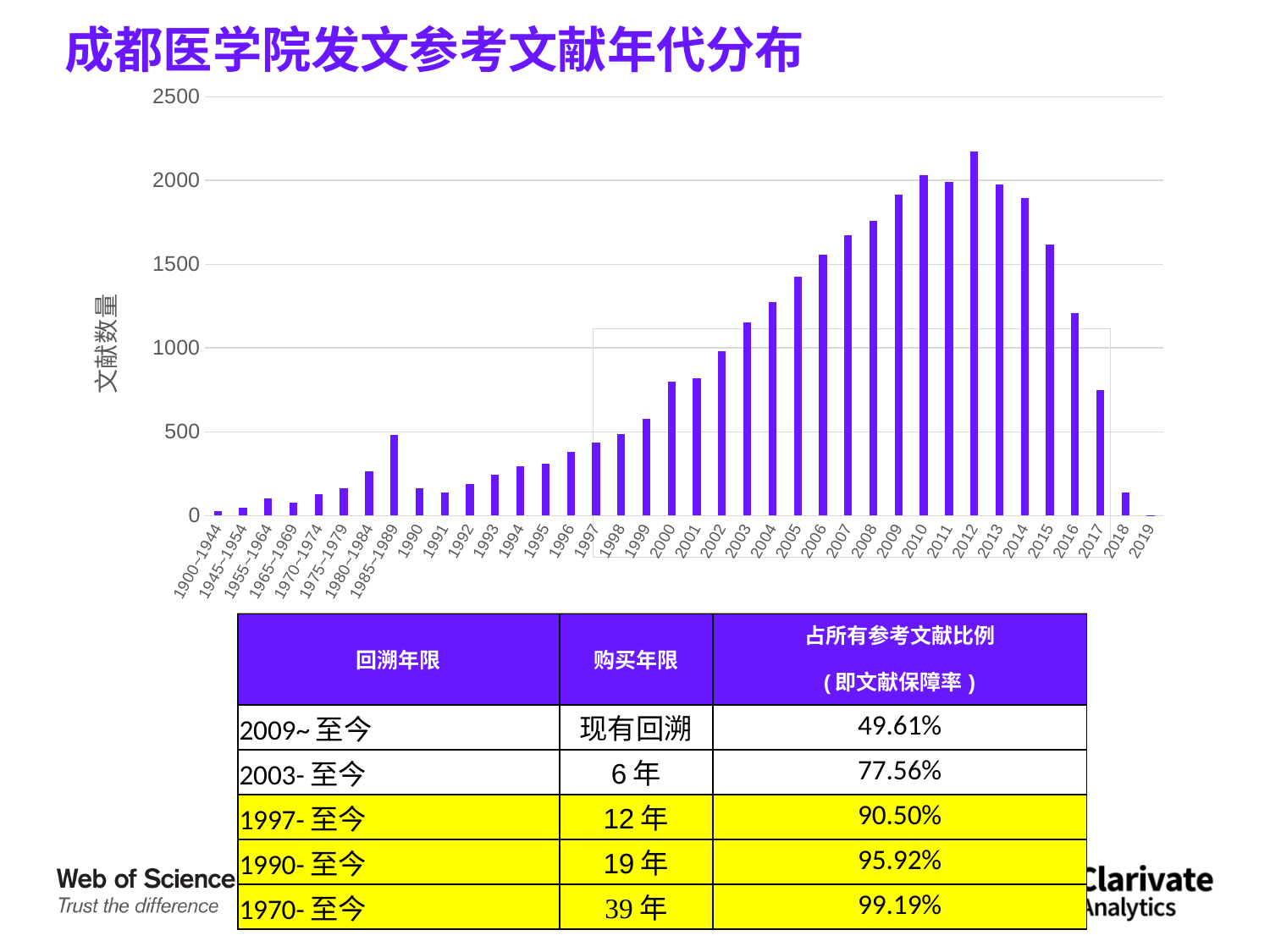

成都医学院发文参考文献年代分布

### Chart

| Category |  |
|---|---|
| 1900~1944 | 29.0 |
| 1945~1954 | 49.0 |
| 1955~1964 | 102.0 |
| 1965~1969 | 75.0 |
| 1970~1974 | 129.0 |
| 1975~1979 | 163.0 |
| 1980~1984 | 262.0 |
| 1985~1989 | 482.0 |
| 1990 | 165.0 |
| 1991 | 137.0 |
| 1992 | 186.0 |
| 1993 | 242.0 |
| 1994 | 294.0 |
| 1995 | 310.0 |
| 1996 | 382.0 |
| 1997 | 436.0 |
| 1998 | 484.0 |
| 1999 | 576.0 |
| 2000 | 797.0 |
| 2001 | 819.0 |
| 2002 | 982.0 |
| 2003 | 1154.0 |
| 2004 | 1274.0 |
| 2005 | 1427.0 |
| 2006 | 1557.0 |
| 2007 | 1673.0 |
| 2008 | 1759.0 |
| 2009 | 1916.0 |
| 2010 | 2034.0 |
| 2011 | 1989.0 |
| 2012 | 2175.0 |
| 2013 | 1974.0 |
| 2014 | 1896.0 |
| 2015 | 1616.0 |
| 2016 | 1207.0 |
| 2017 | 748.0 |
| 2018 | 139.0 |
| 2019 | 2.0 |

### Chart

| Category |
|---|
| 回溯年限 | 购买年限 | 占所有参考文献比例 |
| --- | --- | --- |
|  |  | (即文献保障率) |
| 2009~至今 | 现有回溯 | 49.61% |
| 2003-至今 | 6年 | 77.56% |
| 1997-至今 | 12年 | 90.50% |
| 1990-至今 | 19年 | 95.92% |
| 1970-至今 | 39年 | 99.19% |